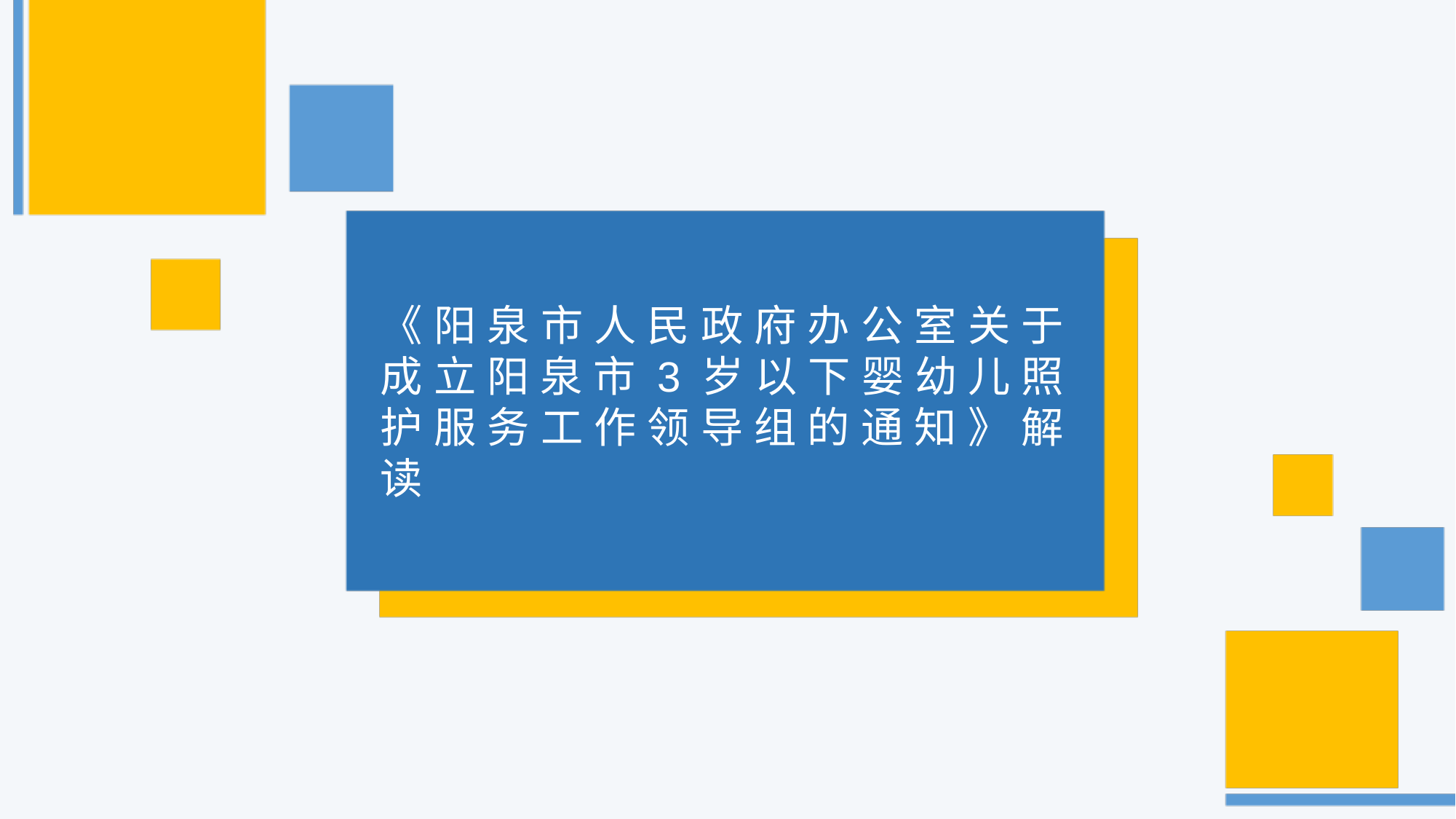

《阳泉市人民政府办公室关于成立阳泉市3岁以下婴幼儿照护服务工作领导组的通知》解读